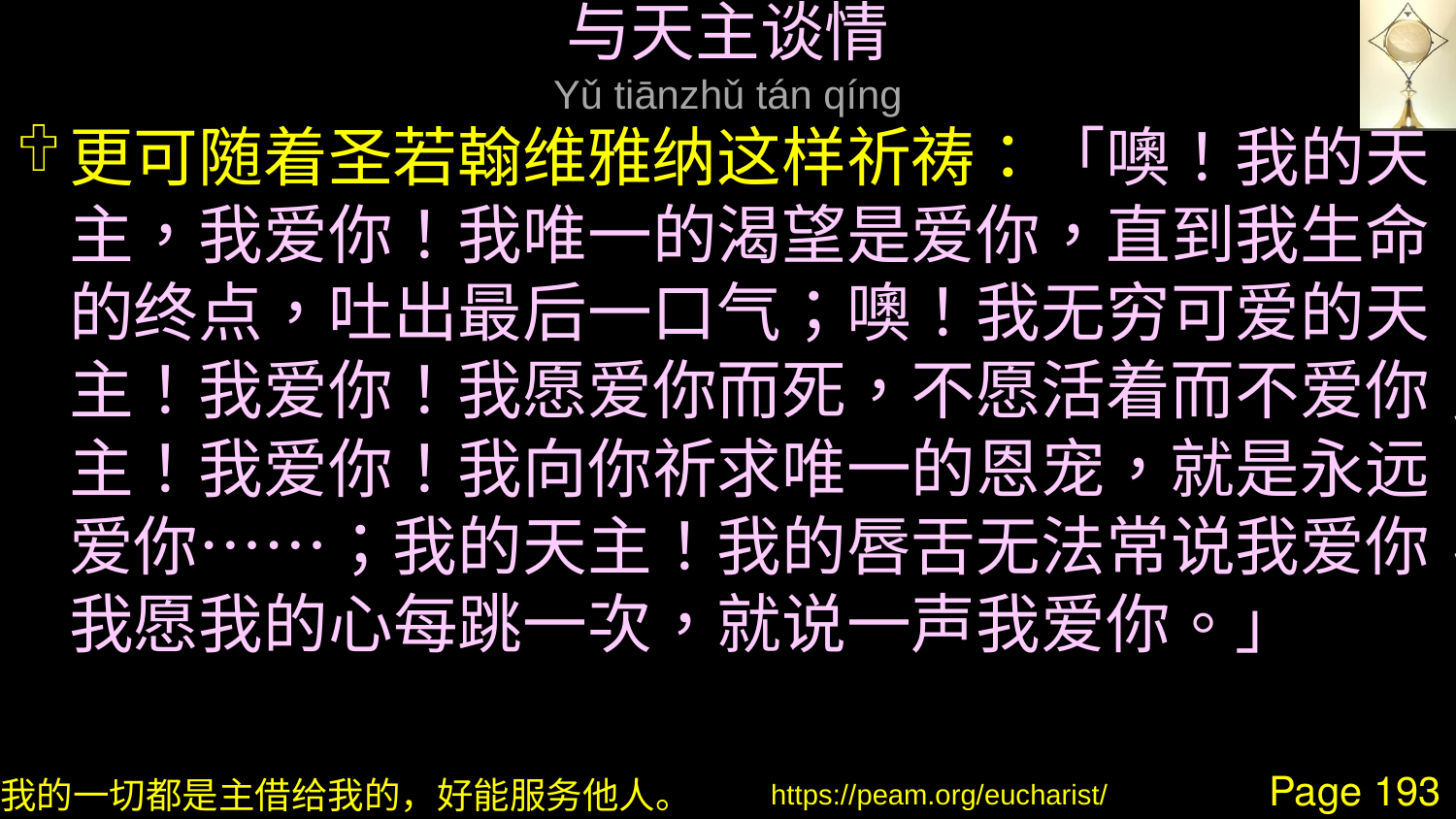

# 与天主谈情 Yǔ tiānzhǔ tán qíng
更可随着圣若翰维雅纳这样祈祷：「噢！我的天主，我爱你！我唯一的渴望是爱你，直到我生命的终点，吐出最后一口气；噢！我无穷可爱的天主！我爱你！我愿爱你而死，不愿活着而不爱你；主！我爱你！我向你祈求唯一的恩宠，就是永远爱你……；我的天主！我的唇舌无法常说我爱你，我愿我的心每跳一次，就说一声我爱你。」